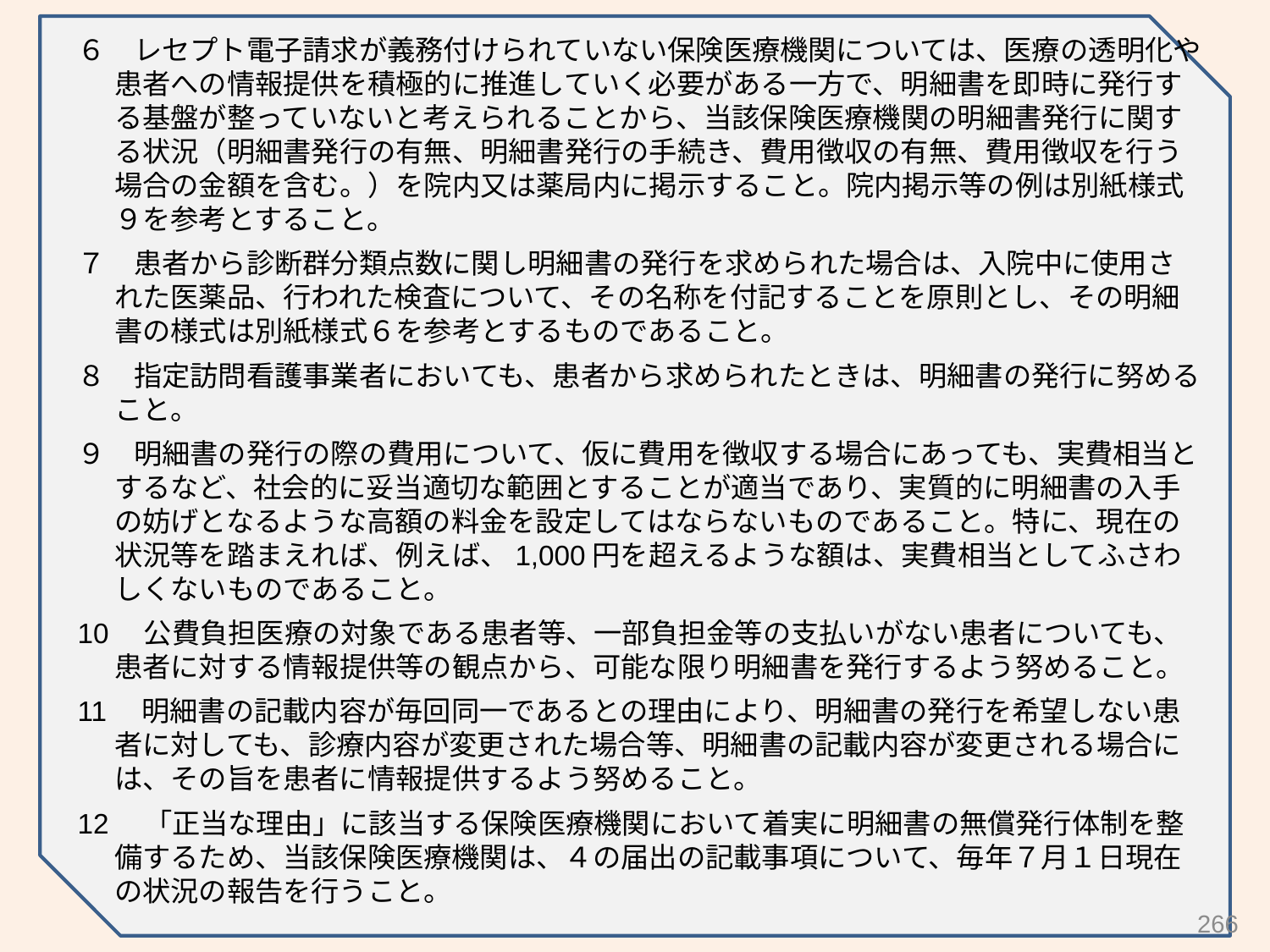

６　レセプト電子請求が義務付けられていない保険医療機関については、医療の透明化や患者への情報提供を積極的に推進していく必要がある一方で、明細書を即時に発行する基盤が整っていないと考えられることから、当該保険医療機関の明細書発行に関する状況（明細書発行の有無、明細書発行の手続き、費用徴収の有無、費用徴収を行う場合の金額を含む。）を院内又は薬局内に掲示すること。院内掲示等の例は別紙様式９を参考とすること。
７　患者から診断群分類点数に関し明細書の発行を求められた場合は、入院中に使用された医薬品、行われた検査について、その名称を付記することを原則とし、その明細書の様式は別紙様式６を参考とするものであること。
８　指定訪問看護事業者においても、患者から求められたときは、明細書の発行に努めること。
９　明細書の発行の際の費用について、仮に費用を徴収する場合にあっても、実費相当とするなど、社会的に妥当適切な範囲とすることが適当であり、実質的に明細書の入手の妨げとなるような高額の料金を設定してはならないものであること。特に、現在の状況等を踏まえれば、例えば、1,000円を超えるような額は、実費相当としてふさわしくないものであること。
10　公費負担医療の対象である患者等、一部負担金等の支払いがない患者についても、患者に対する情報提供等の観点から、可能な限り明細書を発行するよう努めること。
11　明細書の記載内容が毎回同一であるとの理由により、明細書の発行を希望しない患者に対しても、診療内容が変更された場合等、明細書の記載内容が変更される場合には、その旨を患者に情報提供するよう努めること。
12　「正当な理由」に該当する保険医療機関において着実に明細書の無償発行体制を整備するため、当該保険医療機関は、４の届出の記載事項について、毎年７月１日現在の状況の報告を行うこと。
266